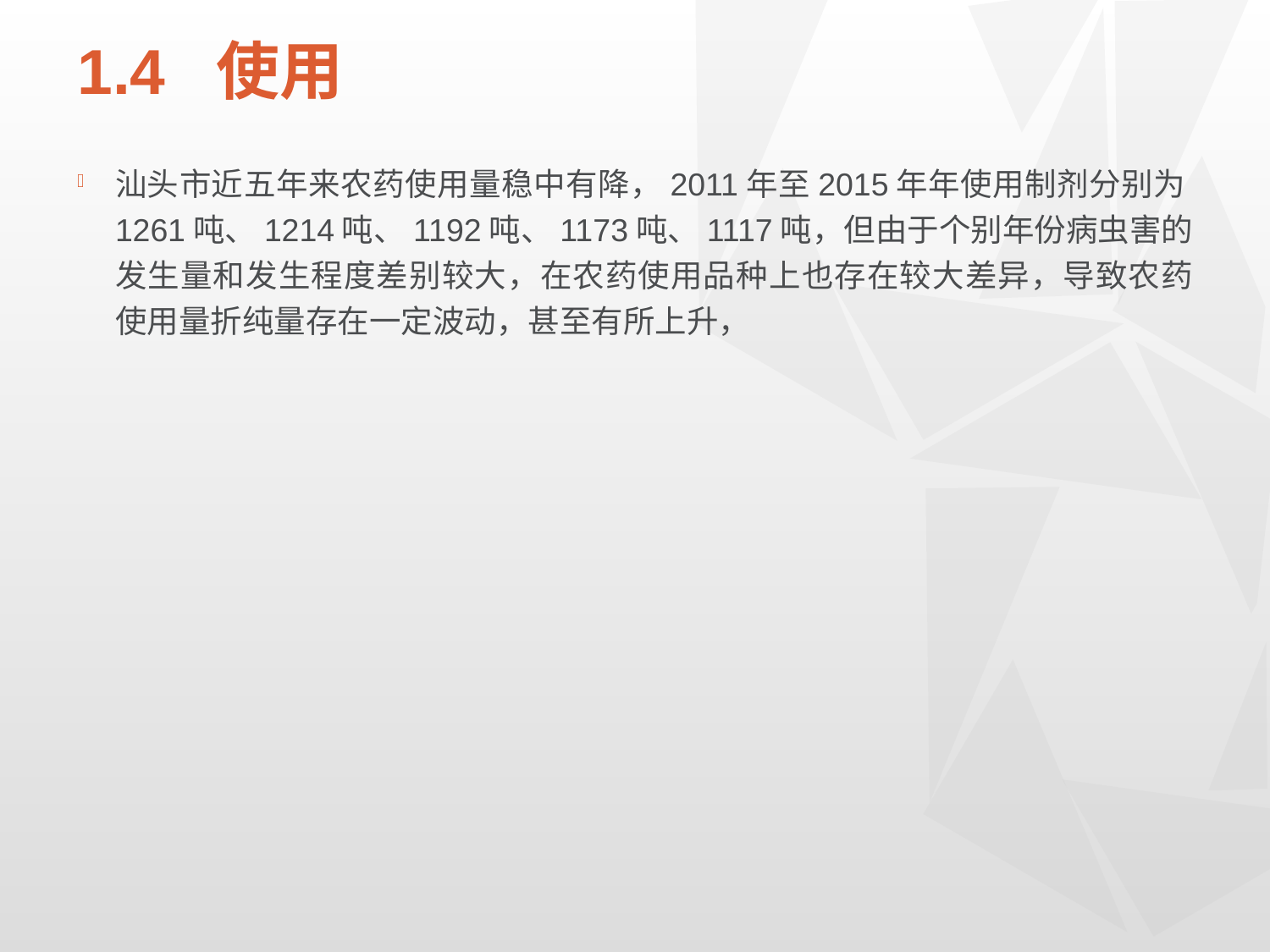

# 1.4  使用
汕头市近五年来农药使用量稳中有降，2011年至2015年年使用制剂分别为1261吨、1214吨、1192吨、1173吨、1117吨，但由于个别年份病虫害的发生量和发生程度差别较大，在农药使用品种上也存在较大差异，导致农药使用量折纯量存在一定波动，甚至有所上升，